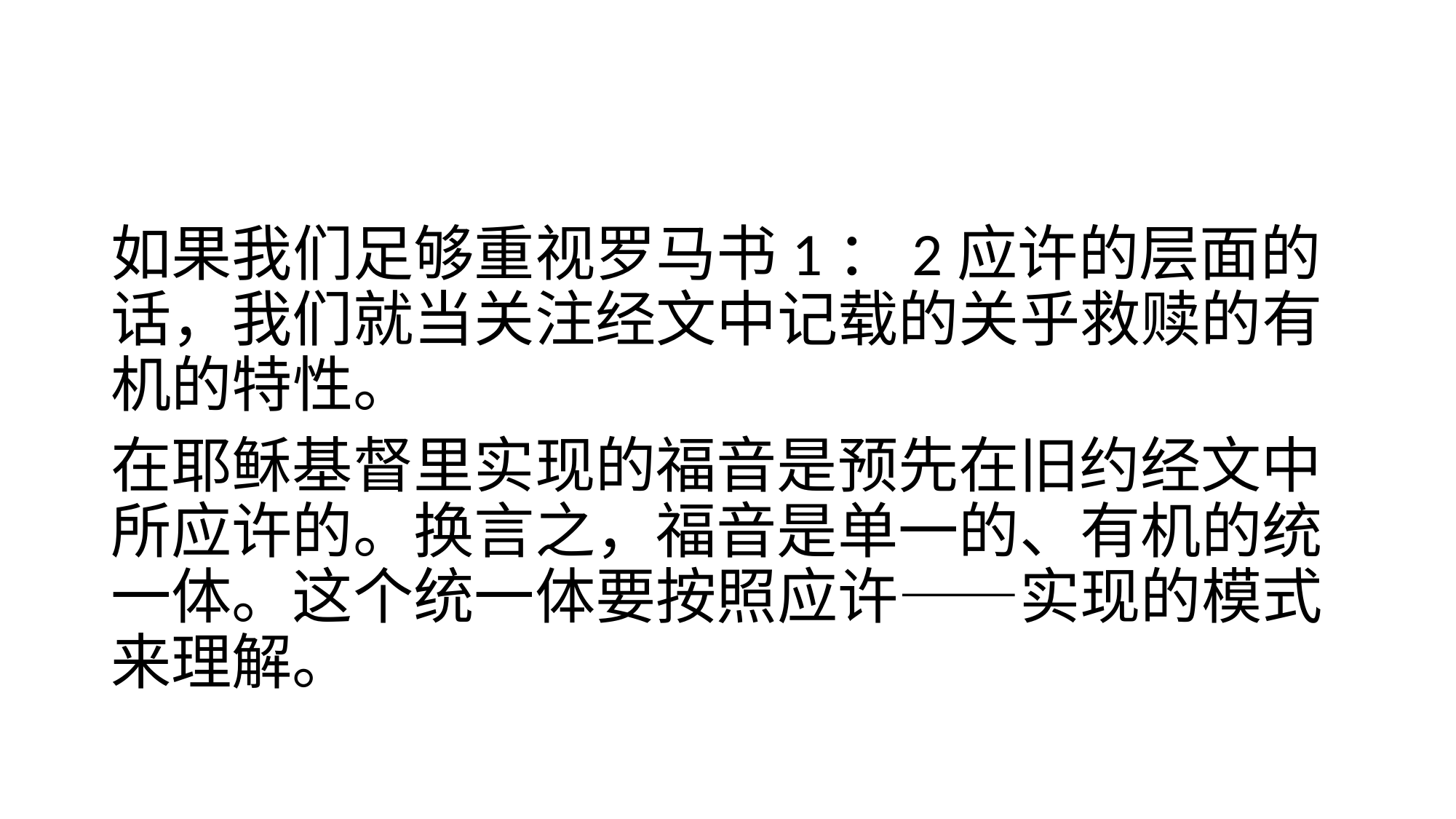

#
如果我们足够重视罗马书1：2应许的层面的话，我们就当关注经文中记载的关乎救赎的有机的特性。
在耶稣基督里实现的福音是预先在旧约经文中所应许的。换言之，福音是单一的、有机的统一体。这个统一体要按照应许——实现的模式来理解。